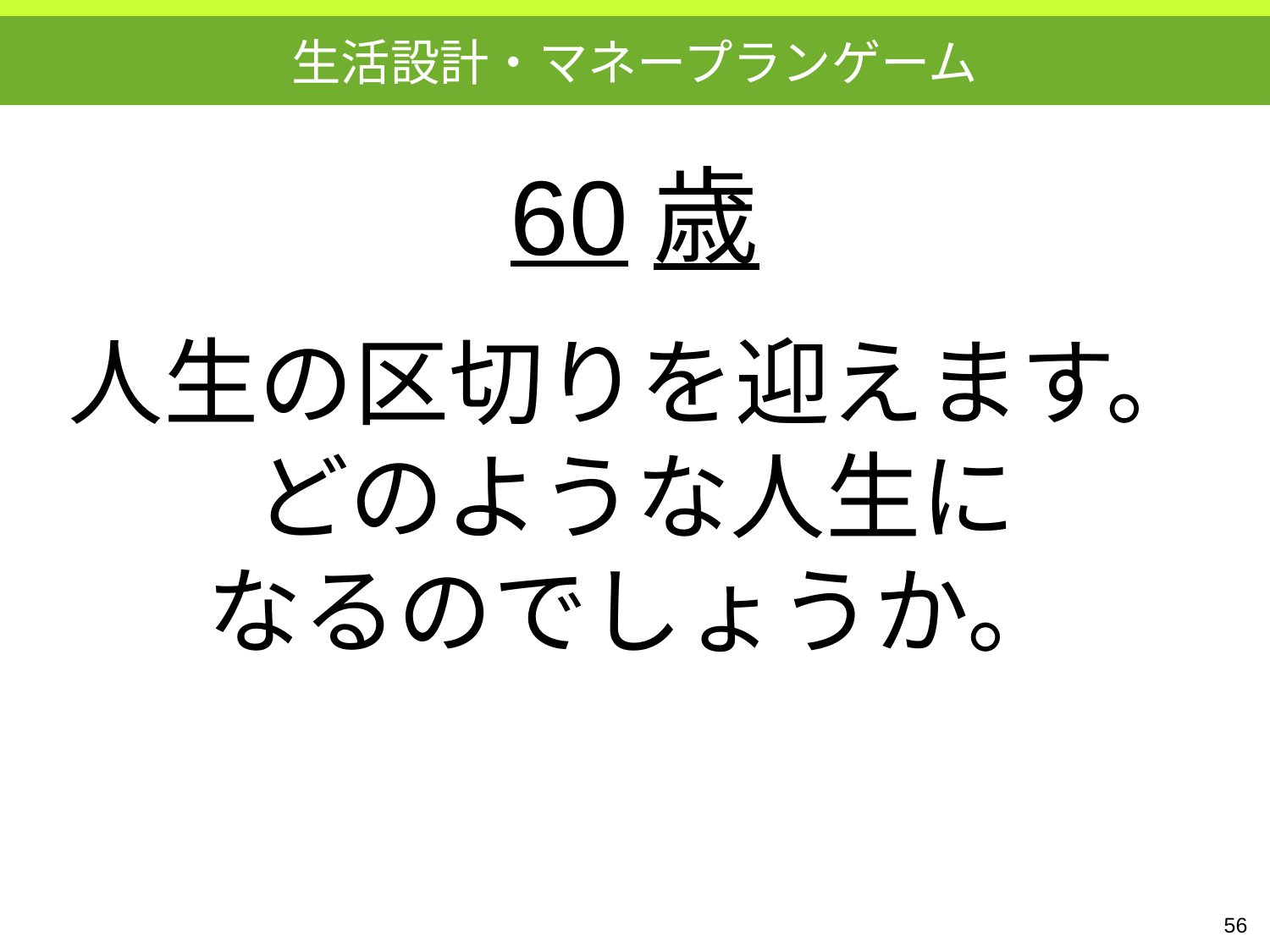

生活設計・マネープランゲーム

60歳

人生の区切りを迎えます。
どのような人生に
なるのでしょうか。
56